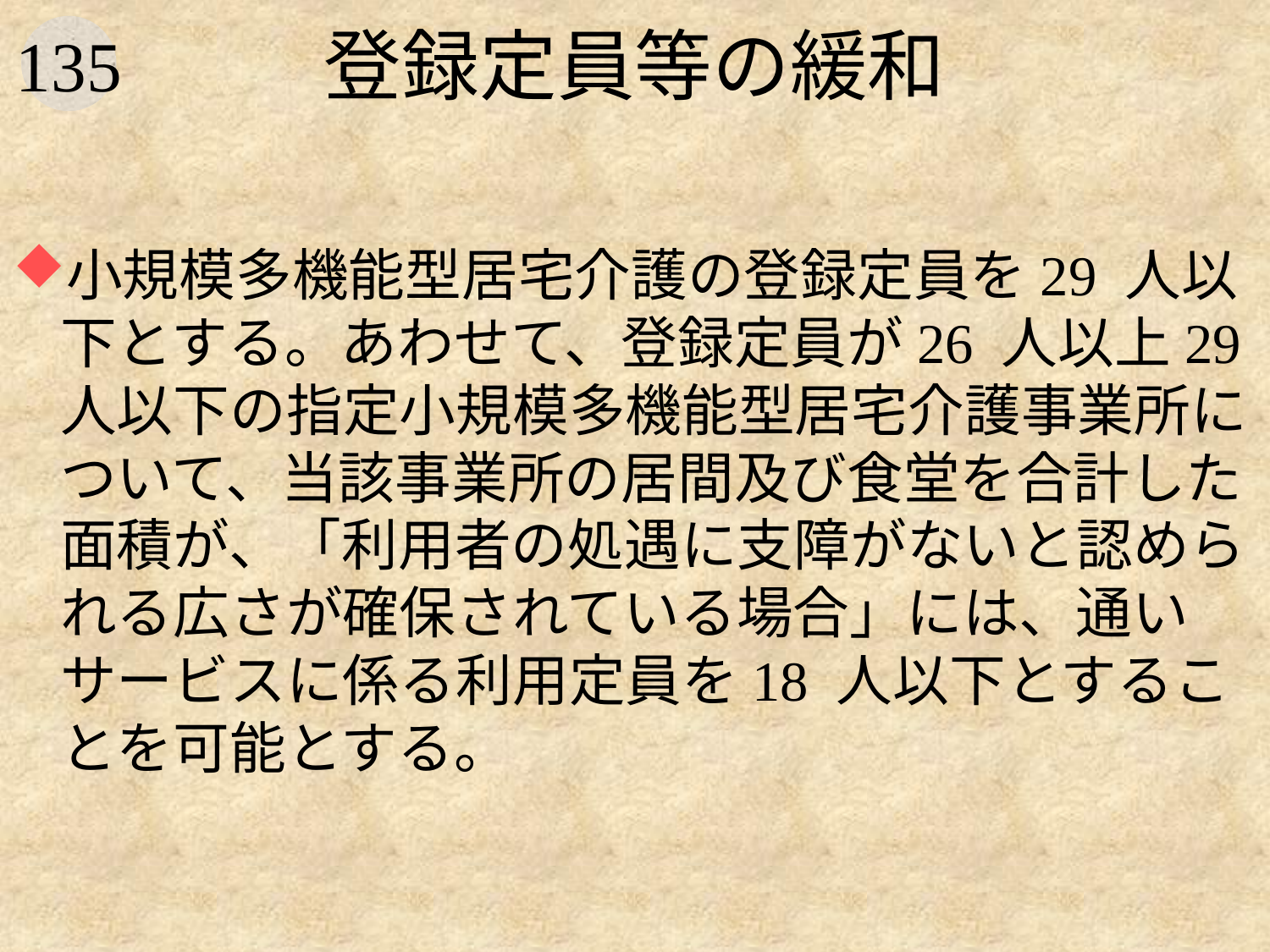

# 登録定員等の緩和
小規模多機能型居宅介護の登録定員を29 人以下とする。あわせて、登録定員が26 人以上29 人以下の指定小規模多機能型居宅介護事業所について、当該事業所の居間及び食堂を合計した面積が、「利用者の処遇に支障がないと認められる広さが確保されている場合」には、通いサービスに係る利用定員を18 人以下とすることを可能とする。